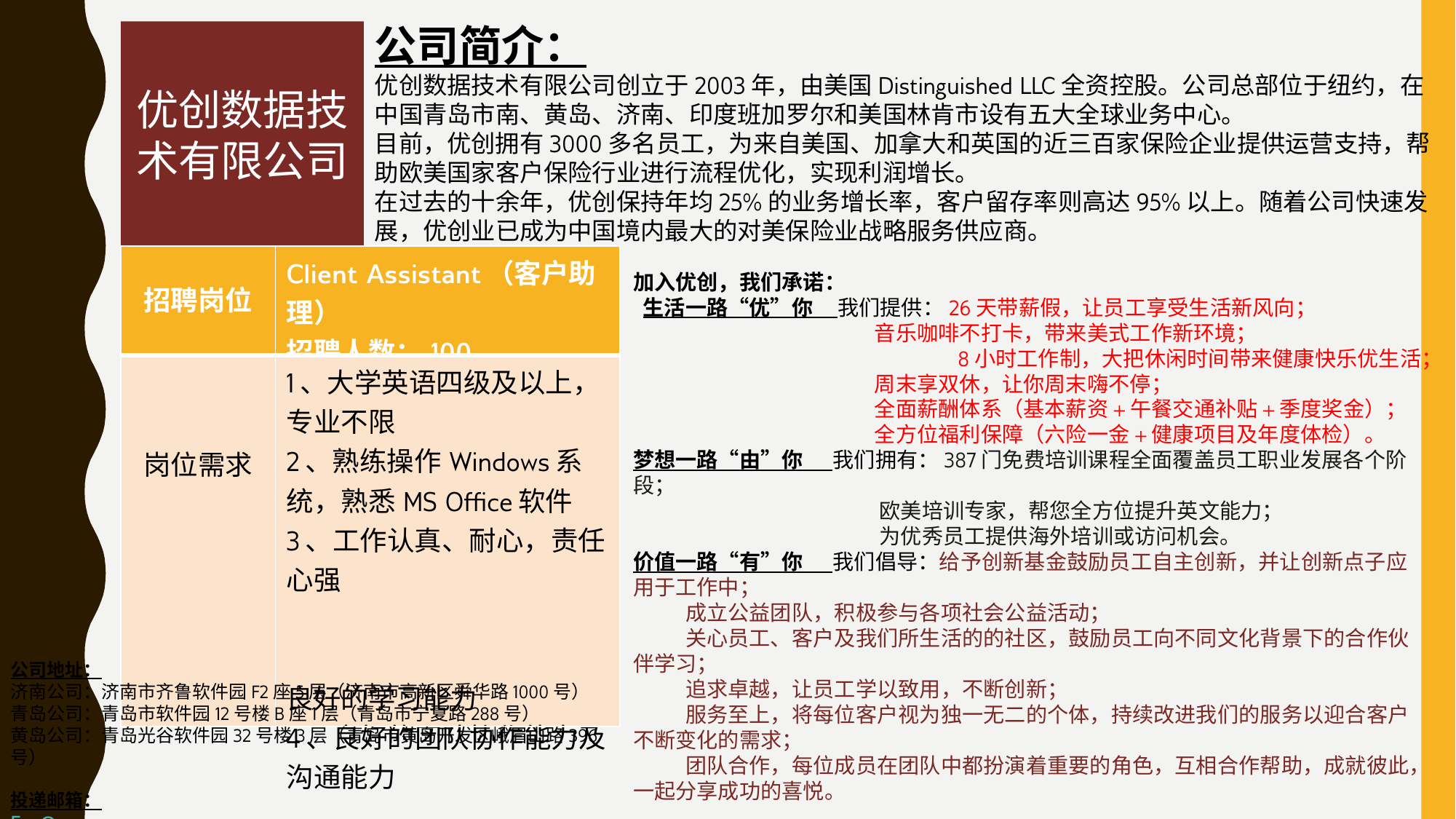

公司简介：
优创数据技术有限公司创立于2003年，由美国Distinguished LLC全资控股。公司总部位于纽约，在中国青岛市南、黄岛、济南、印度班加罗尔和美国林肯市设有五大全球业务中心。
目前，优创拥有3000多名员工，为来自美国、加拿大和英国的近三百家保险企业提供运营支持，帮助欧美国家客户保险行业进行流程优化，实现利润增长。
在过去的十余年，优创保持年均25%的业务增长率，客户留存率则高达95%以上。随着公司快速发展，优创业已成为中国境内最大的对美保险业战略服务供应商。
优创数据技术有限公司
| 招聘岗位 | Client Assistant（客户助理） 招聘人数：100 |
| --- | --- |
| 岗位需求 | 1、大学英语四级及以上，专业不限 2、熟练操作Windows系统，熟悉MS Office软件 3、工作认真、耐心，责任心强 良好的学习能力 4、良好的团队协作能力及沟通能力 |
加入优创，我们承诺：
 生活一路“优”你     我们提供：26天带薪假，让员工享受生活新风向；
                                                  音乐咖啡不打卡，带来美式工作新环境；
                                                   8小时工作制，大把休闲时间带来健康快乐优生活；
                                                  周末享双休，让你周末嗨不停；
                                                  全面薪酬体系（基本薪资+午餐交通补贴+季度奖金）；
                                                  全方位福利保障（六险一金+健康项目及年度体检）。
梦想一路“由”你      我们拥有：387门免费培训课程全面覆盖员工职业发展各个阶段；
                                                   欧美培训专家，帮您全方位提升英文能力；
                                                   为优秀员工提供海外培训或访问机会。
价值一路“有”你      我们倡导：给予创新基金鼓励员工自主创新，并让创新点子应用于工作中；
          成立公益团队，积极参与各项社会公益活动；
          关心员工、客户及我们所生活的的社区，鼓励员工向不同文化背景下的合作伙伴学习；
          追求卓越，让员工学以致用，不断创新；
          服务至上，将每位客户视为独一无二的个体，持续改进我们的服务以迎合客户不断变化的需求；
          团队合作，每位成员在团队中都扮演着重要的角色，互相合作帮助，成就彼此，一起分享成功的喜悦。
公司地址：
济南公司：济南市齐鲁软件园F2座5层（济南市高新区舜华路1000号）
青岛公司：青岛市软件园12号楼B座1层（青岛市宁夏路288号）
黄岛公司：青岛光谷软件园32号楼3层（青岛市黄岛开发区峨眉山路396号）

投递邮箱：
Evp@resourcepro.com.cn